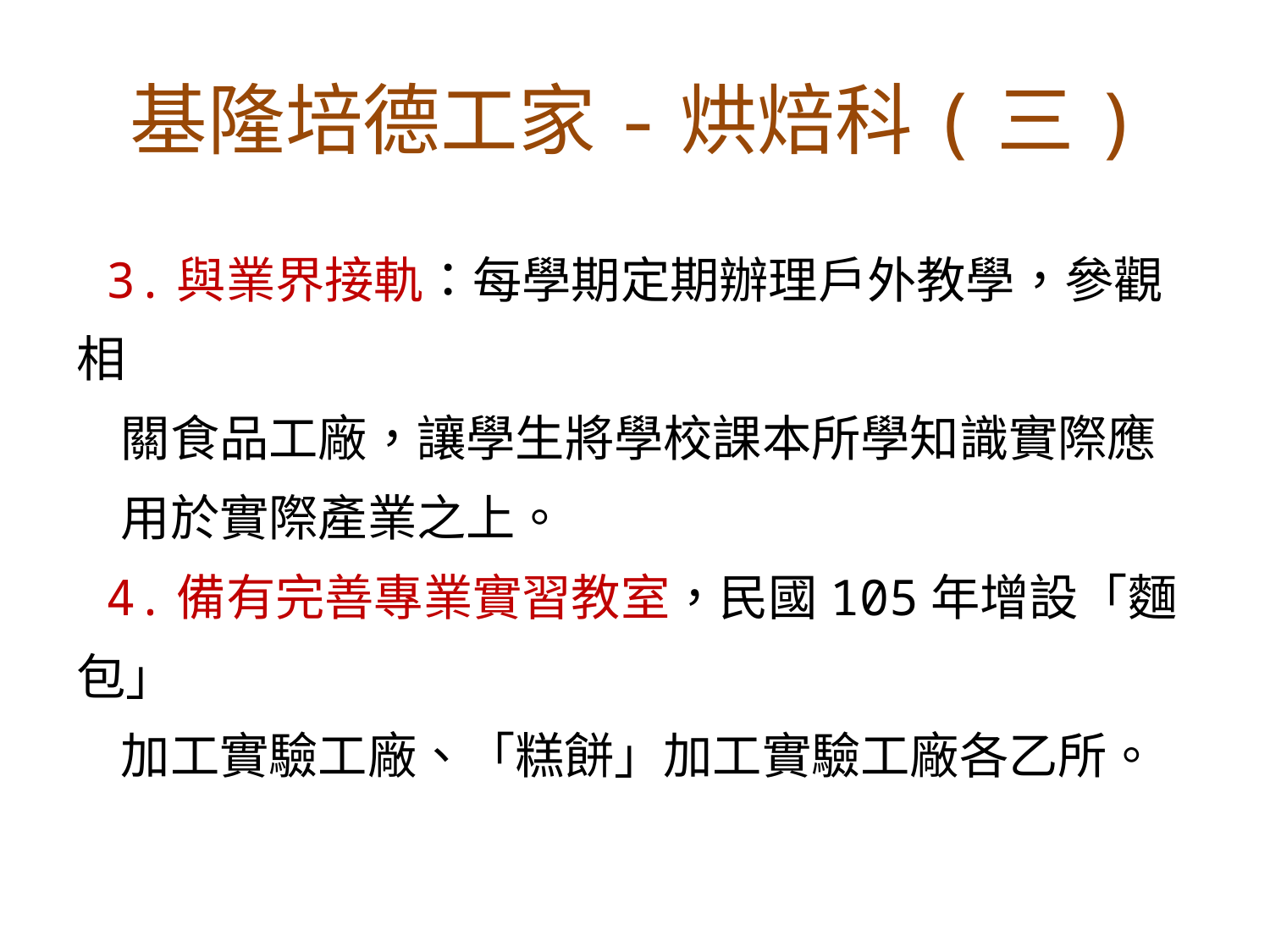

# 基隆培德工家-烘焙科(三)
 3.與業界接軌：每學期定期辦理戶外教學，參觀相
   關食品工廠，讓學生將學校課本所學知識實際應
   用於實際產業之上。
 4.備有完善專業實習教室，民國105年增設「麵包」
   加工實驗工廠、「糕餅」加工實驗工廠各乙所。